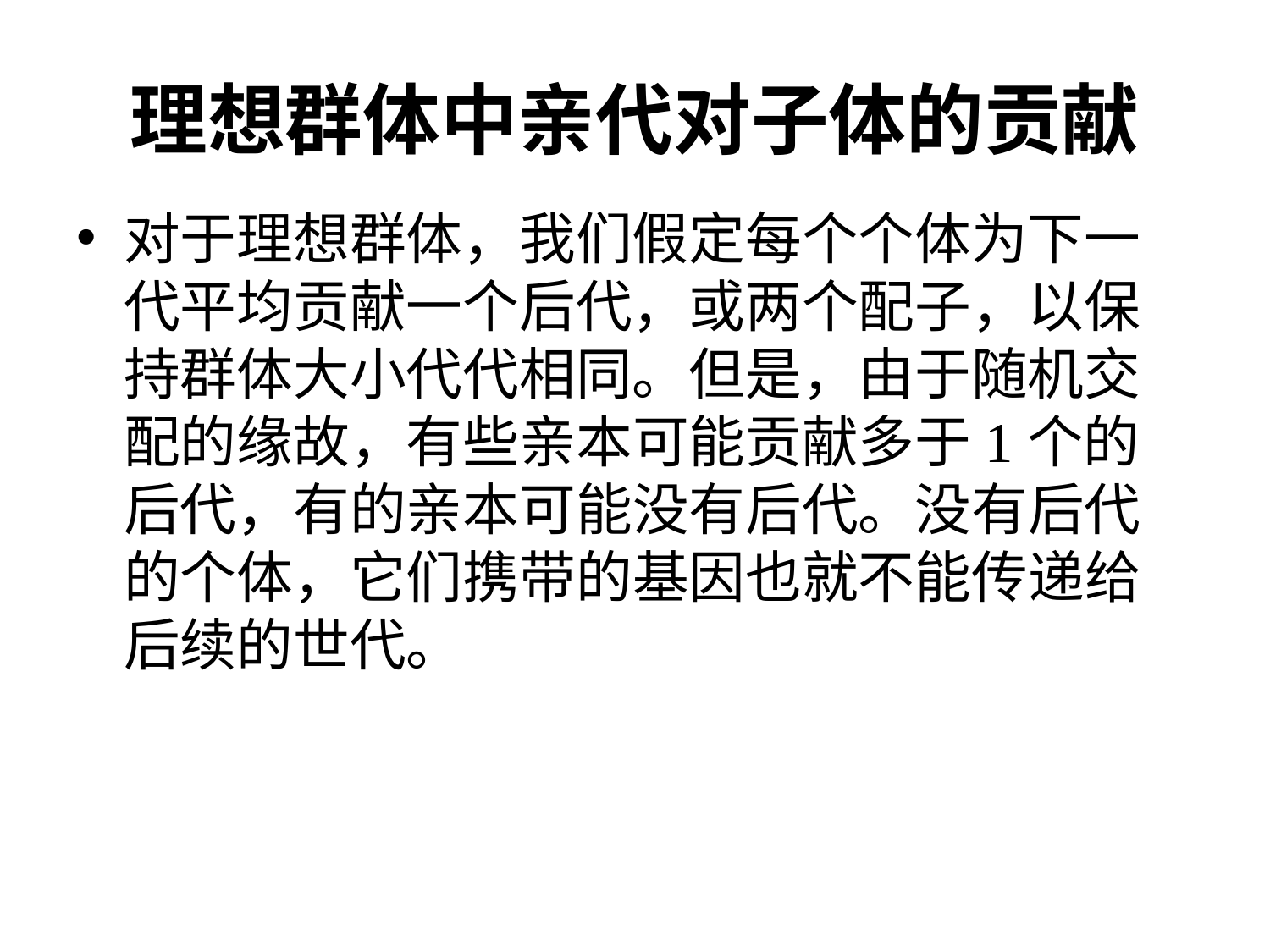

# 理想群体中亲代对子体的贡献
对于理想群体，我们假定每个个体为下一代平均贡献一个后代，或两个配子，以保持群体大小代代相同。但是，由于随机交配的缘故，有些亲本可能贡献多于1个的后代，有的亲本可能没有后代。没有后代的个体，它们携带的基因也就不能传递给后续的世代。